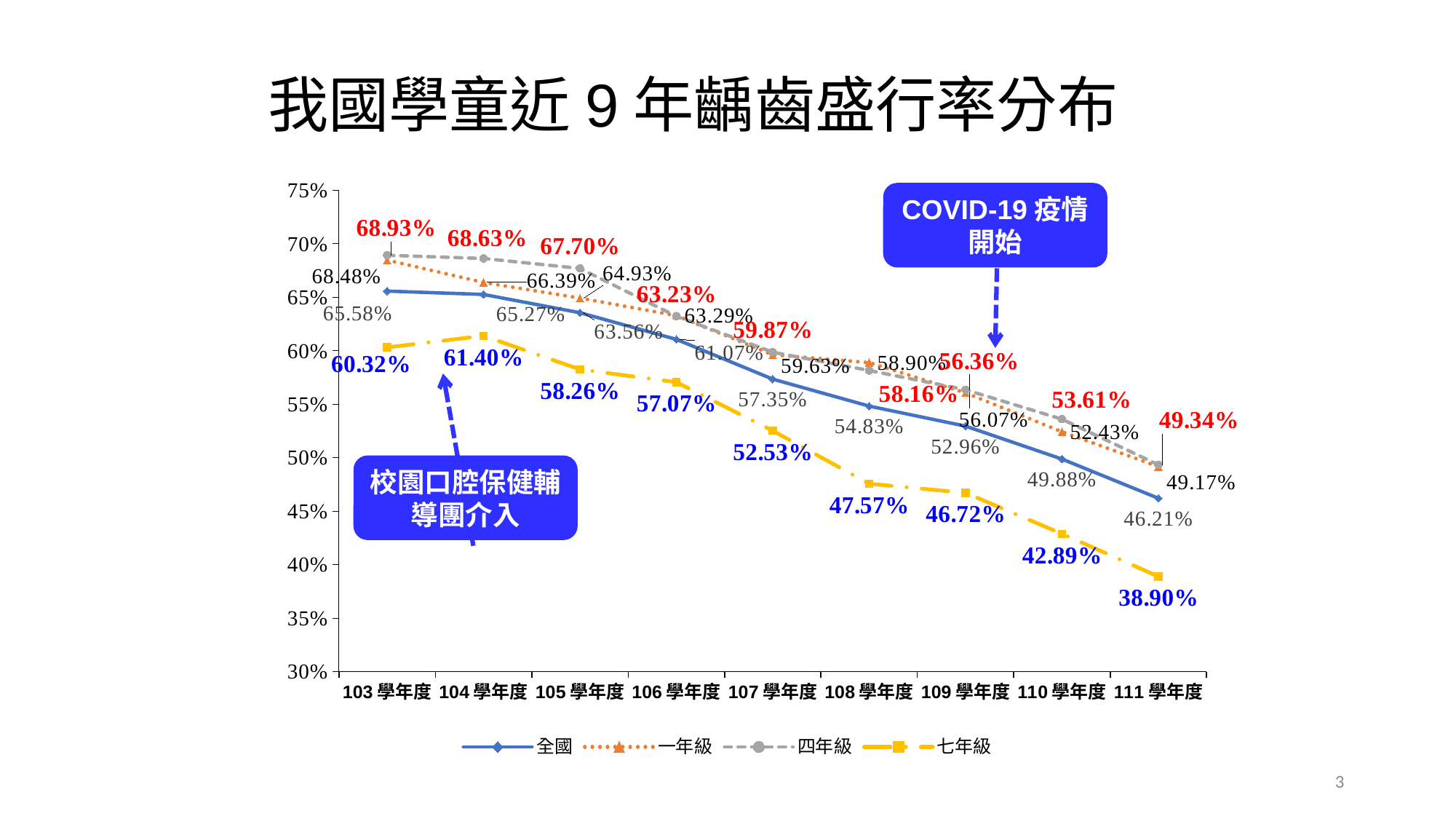

# 我國學童近9年齲齒盛行率分布

### Chart

| Category | 全國 | 一年級 | 四年級 | 七年級 |
|---|---|---|---|---|
| 103學年度 | 0.6558 | 0.6848 | 0.6893 | 0.6032 |
| 104學年度 | 0.6527 | 0.6639 | 0.6863 | 0.614 |
| 105學年度 | 0.6356 | 0.6493 | 0.677 | 0.5826 |
| 106學年度 | 0.6107 | 0.6329 | 0.6323 | 0.5707 |
| 107學年度 | 0.5735 | 0.5963 | 0.5987 | 0.5253 |
| 108學年度 | 0.5483 | 0.589 | 0.5816 | 0.4757 |
| 109學年度 | 0.5296 | 0.5607 | 0.5636 | 0.4672 |
| 110學年度 | 0.4988 | 0.5243 | 0.5361 | 0.4289 |
| 111學年度 | 0.4621 | 0.4917 | 0.4934 | 0.389 |
COVID-19疫情開始
校園口腔保健輔導團介入
3